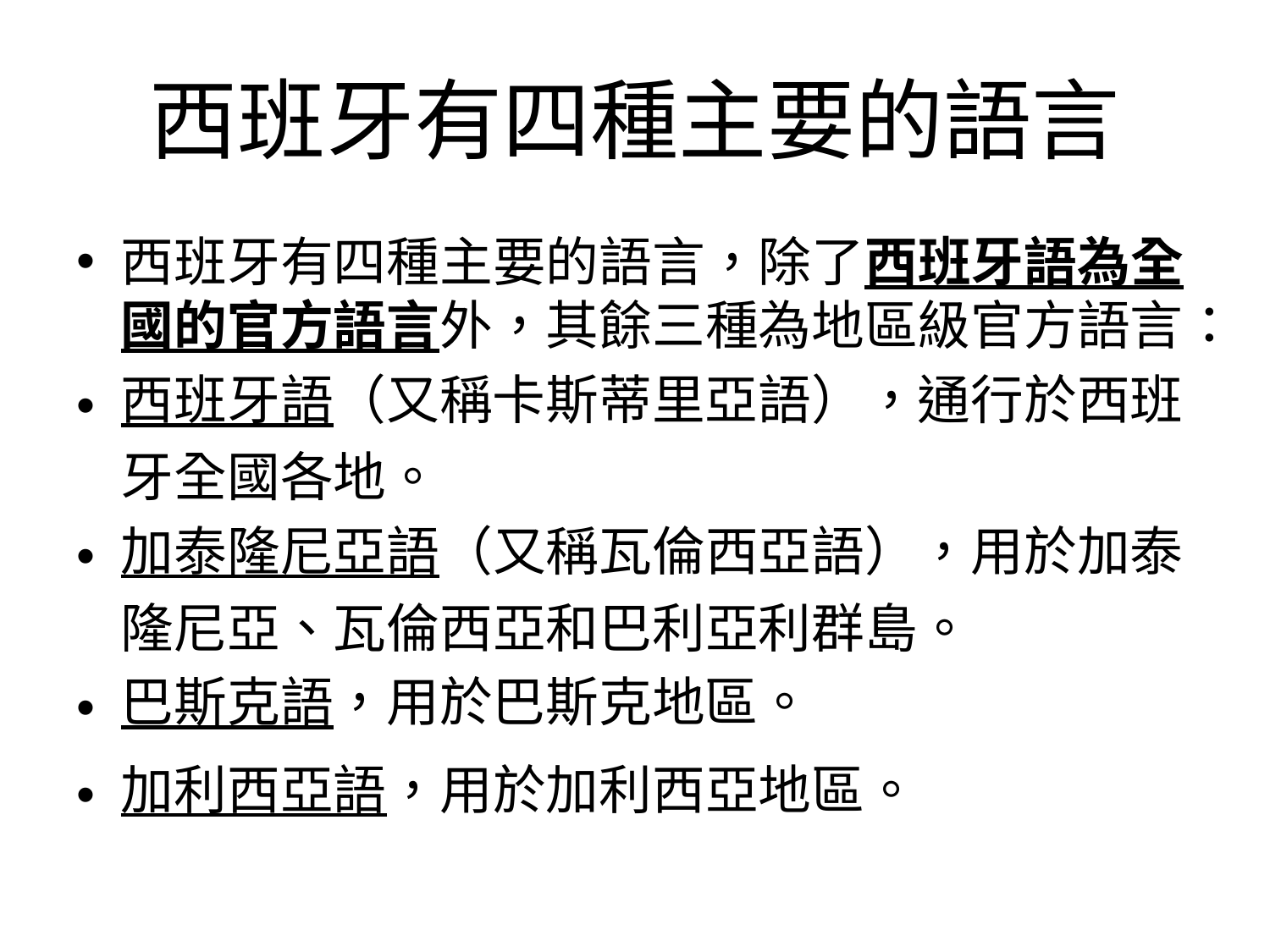

# 西班牙有四種主要的語言
西班牙有四種主要的語言，除了西班牙語為全國的官方語言外，其餘三種為地區級官方語言：
西班牙語（又稱卡斯蒂里亞語），通行於西班牙全國各地。
加泰隆尼亞語（又稱瓦倫西亞語），用於加泰隆尼亞、瓦倫西亞和巴利亞利群島。
巴斯克語，用於巴斯克地區。
加利西亞語，用於加利西亞地區。